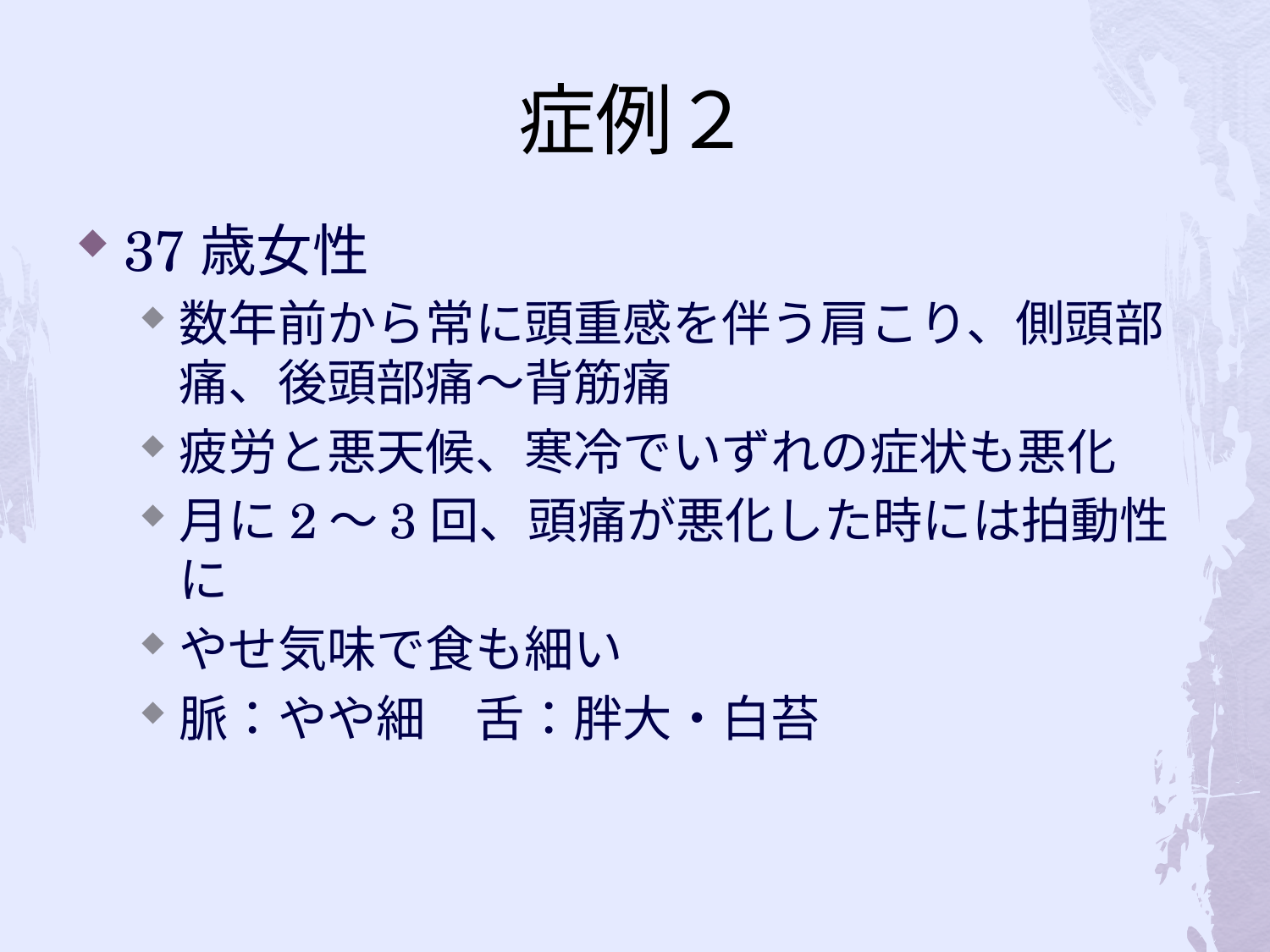

# 症例２
37歳女性
数年前から常に頭重感を伴う肩こり、側頭部痛、後頭部痛～背筋痛
疲労と悪天候、寒冷でいずれの症状も悪化
月に2～3回、頭痛が悪化した時には拍動性に
やせ気味で食も細い
脈：やや細　舌：胖大・白苔